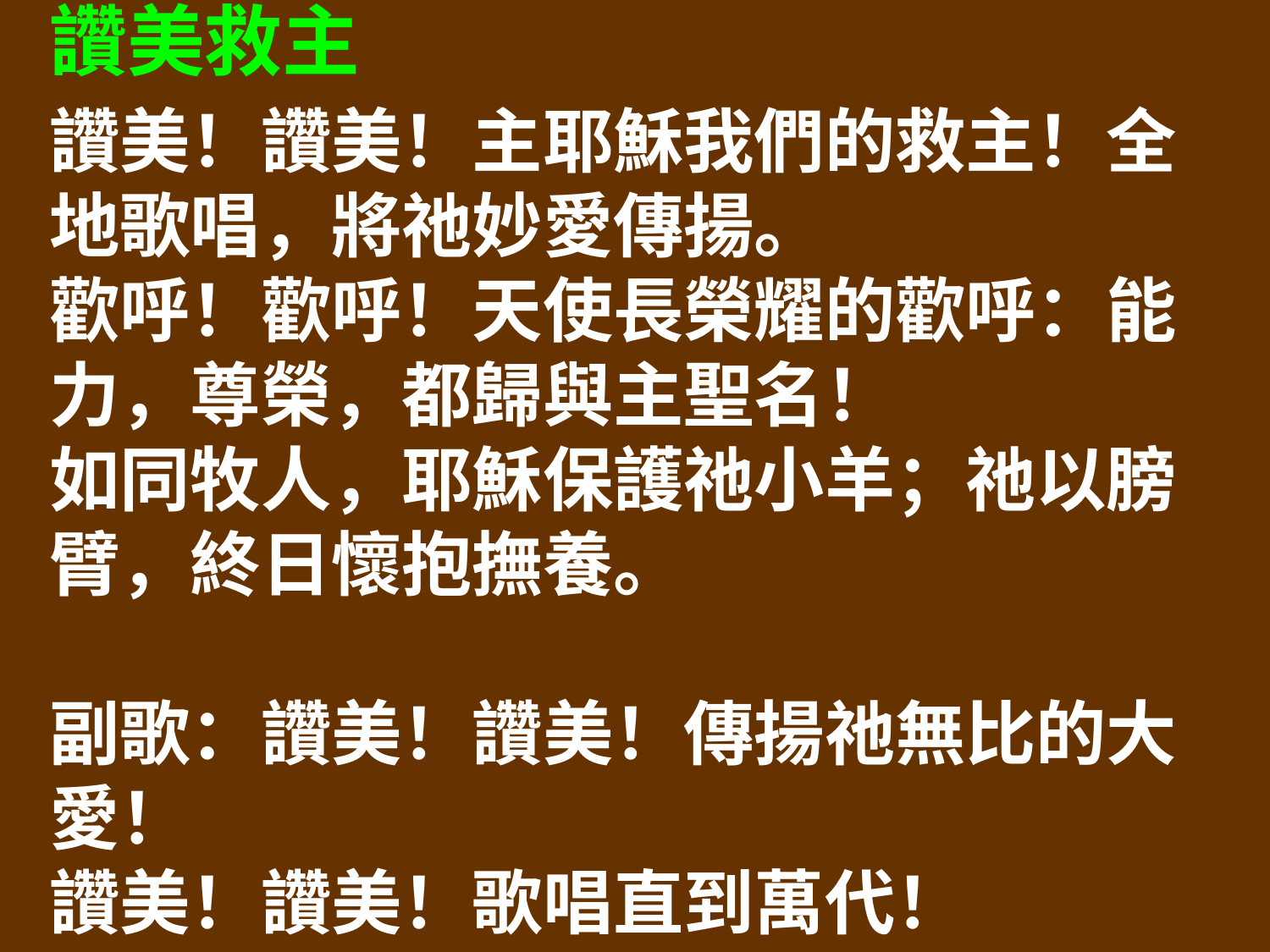

讚美救主
讚美！讚美！主耶穌我們的救主！全地歌唱，將祂妙愛傳揚。
歡呼！歡呼！天使長榮耀的歡呼：能力，尊榮，都歸與主聖名！
如同牧人，耶穌保護祂小羊；祂以膀臂，終日懷抱撫養。

副歌：讚美！讚美！傳揚祂無比的大愛！
讚美！讚美！歌唱直到萬代！

讚美！讚美！主耶穌我們的救主！為我眾罪受苦流血死亡。
我們磐石，永遠救恩極大盼望，歡呼！歡呼！耶穌被釘君王。